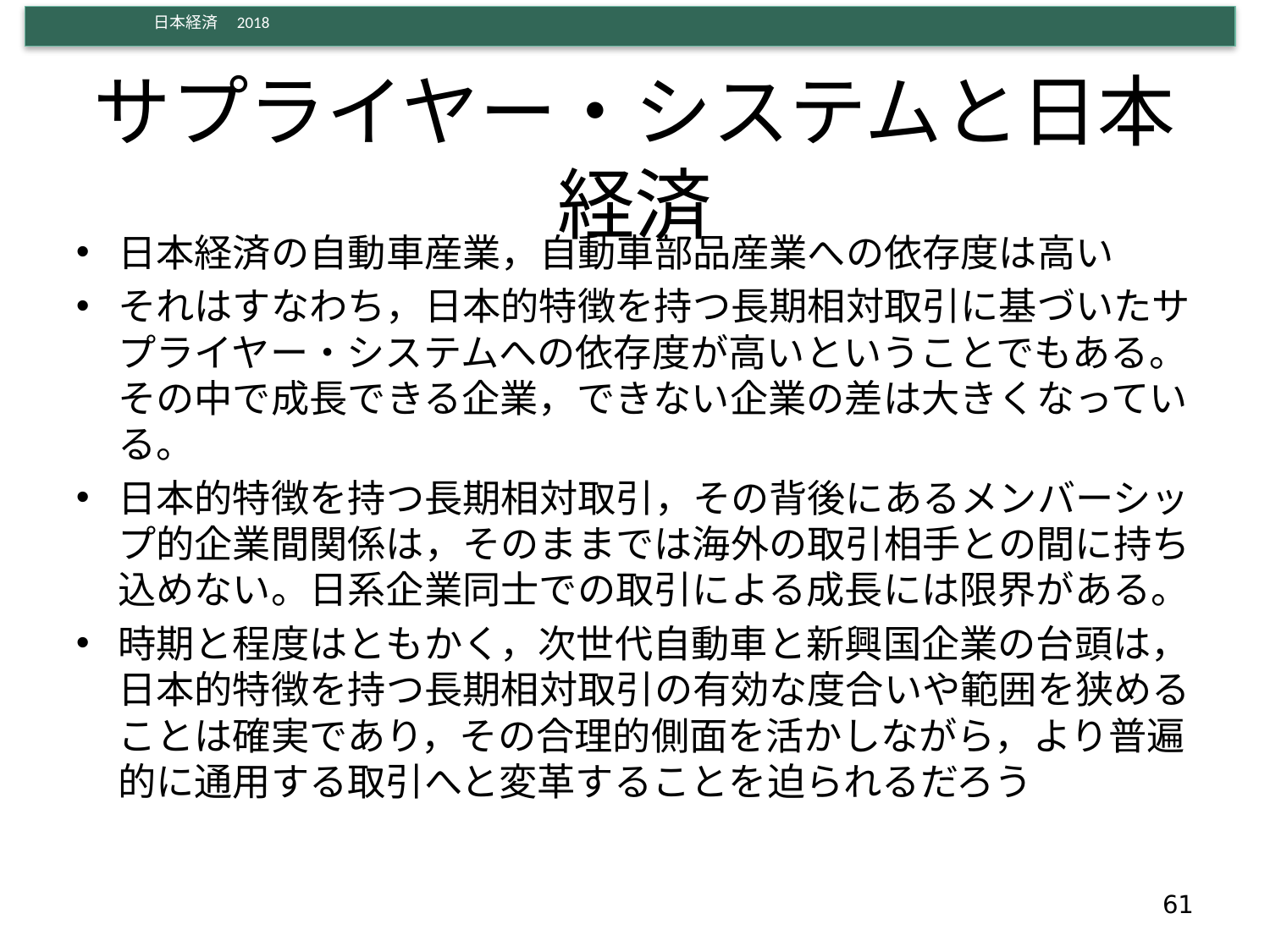

# サプライヤー・システムと日本経済
日本経済の自動車産業，自動車部品産業への依存度は高い
それはすなわち，日本的特徴を持つ長期相対取引に基づいたサプライヤー・システムへの依存度が高いということでもある。その中で成長できる企業，できない企業の差は大きくなっている。
日本的特徴を持つ長期相対取引，その背後にあるメンバーシップ的企業間関係は，そのままでは海外の取引相手との間に持ち込めない。日系企業同士での取引による成長には限界がある。
時期と程度はともかく，次世代自動車と新興国企業の台頭は，日本的特徴を持つ長期相対取引の有効な度合いや範囲を狭めることは確実であり，その合理的側面を活かしながら，より普遍的に通用する取引へと変革することを迫られるだろう
61